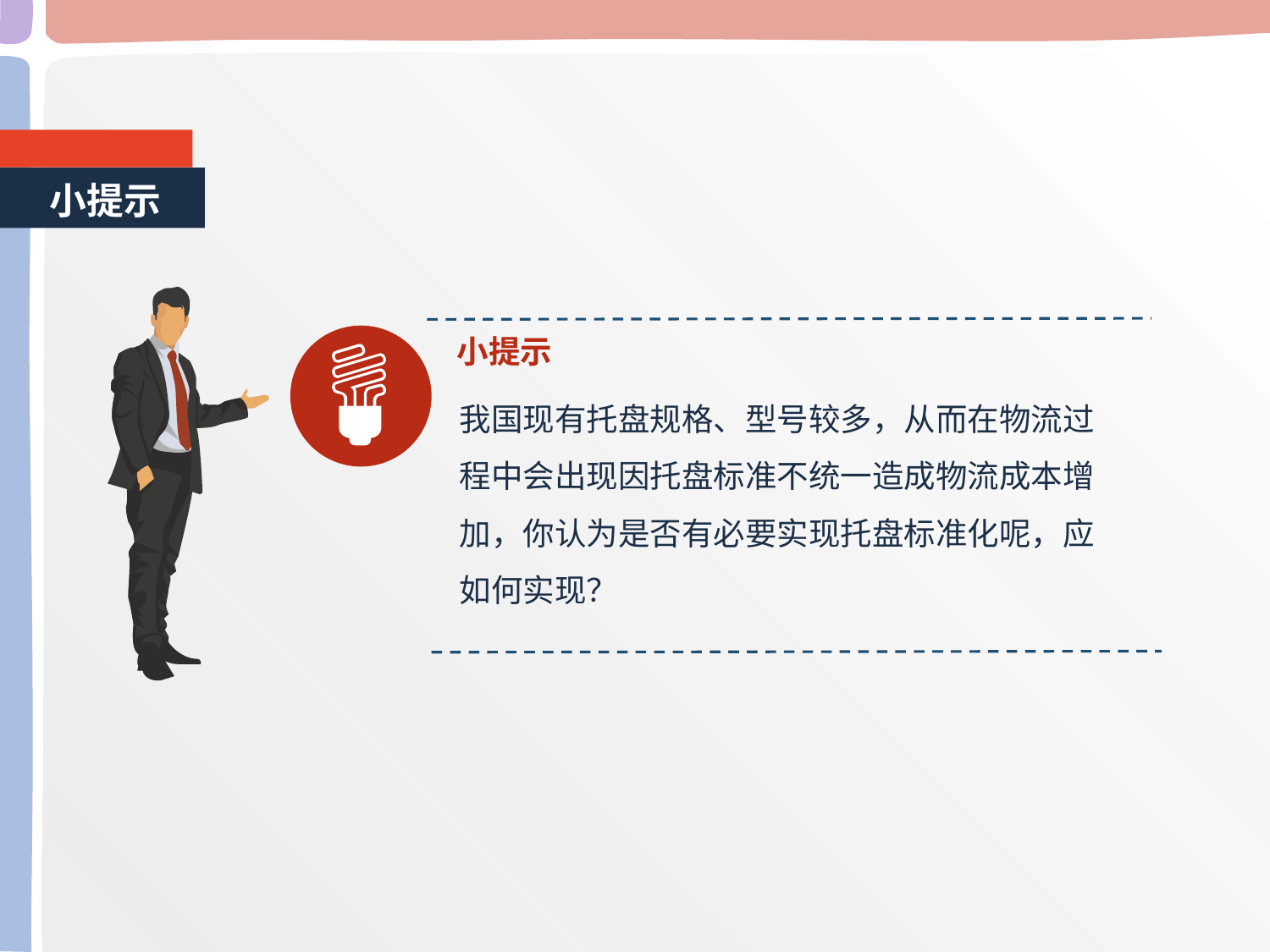

小提示

小提示
我国现有托盘规格、型号较多，从而在物流过程中会出现因托盘标准不统一造成物流成本增加，你认为是否有必要实现托盘标准化呢，应如何实现？